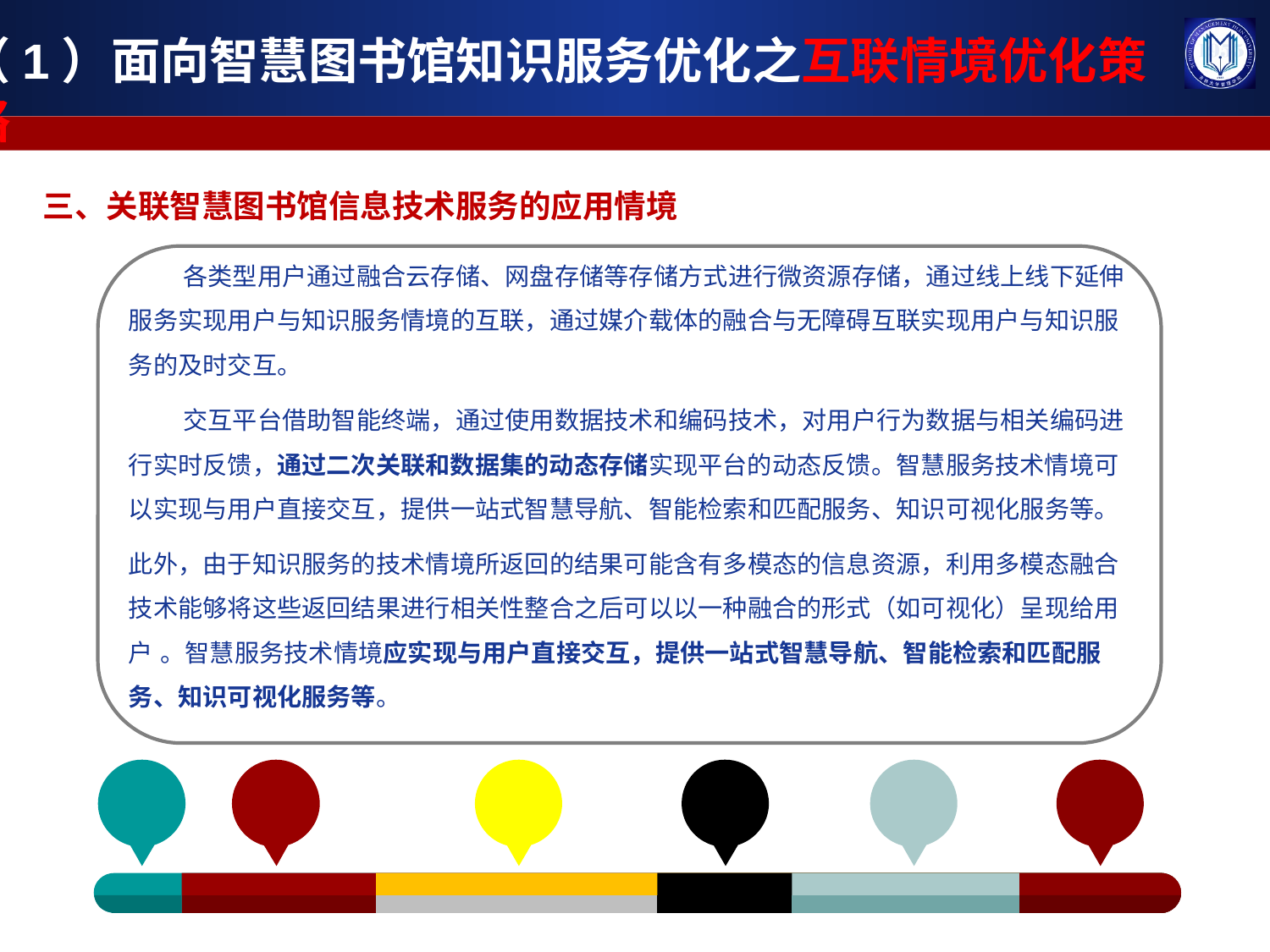

（1）面向智慧图书馆知识服务优化之互联情境优化策略
三、关联智慧图书馆信息技术服务的应用情境
       各类型用户通过融合云存储、网盘存储等存储方式进行微资源存储，通过线上线下延伸服务实现用户与知识服务情境的互联，通过媒介载体的融合与无障碍互联实现用户与知识服务的及时交互。
       交互平台借助智能终端，通过使用数据技术和编码技术，对用户行为数据与相关编码进行实时反馈，通过二次关联和数据集的动态存储实现平台的动态反馈。智慧服务技术情境可以实现与用户直接交互，提供一站式智慧导航、智能检索和匹配服务、知识可视化服务等。
此外，由于知识服务的技术情境所返回的结果可能含有多模态的信息资源，利用多模态融合技术能够将这些返回结果进行相关性整合之后可以以一种融合的形式（如可视化）呈现给用户 。智慧服务技术情境应实现与用户直接交互，提供一站式智慧导航、智能检索和匹配服务、知识可视化服务等。